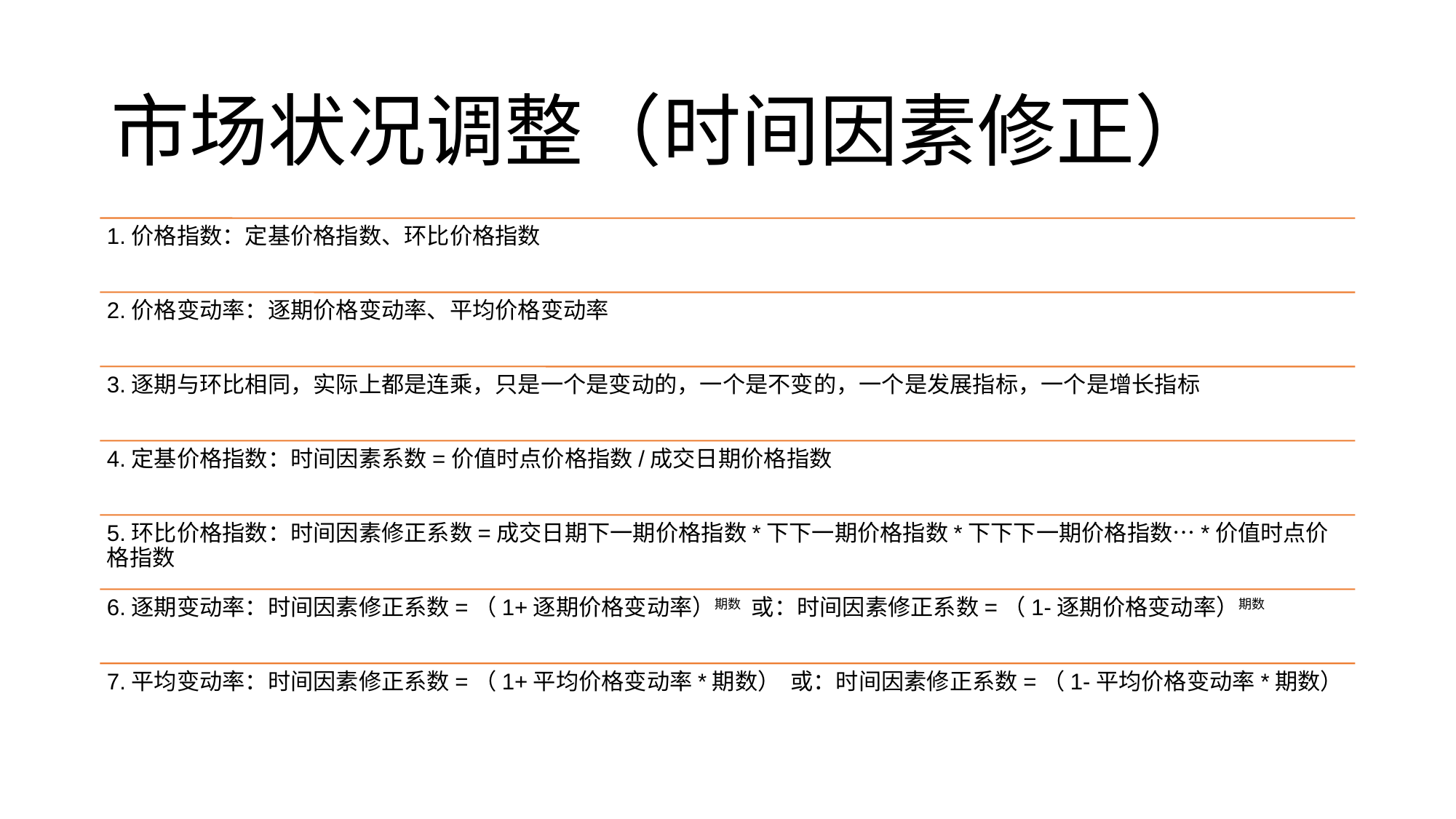

# 市场状况调整（时间因素修正）
1.价格指数：定基价格指数、环比价格指数
2.价格变动率：逐期价格变动率、平均价格变动率
3.逐期与环比相同，实际上都是连乘，只是一个是变动的，一个是不变的，一个是发展指标，一个是增长指标
4.定基价格指数：时间因素系数=价值时点价格指数/成交日期价格指数
5.环比价格指数：时间因素修正系数=成交日期下一期价格指数*下下一期价格指数*下下下一期价格指数…*价值时点价格指数
6.逐期变动率：时间因素修正系数=（1+逐期价格变动率）期数  或：时间因素修正系数=（1-逐期价格变动率）期数
7.平均变动率：时间因素修正系数=（1+平均价格变动率*期数）  或：时间因素修正系数=（1-平均价格变动率*期数）